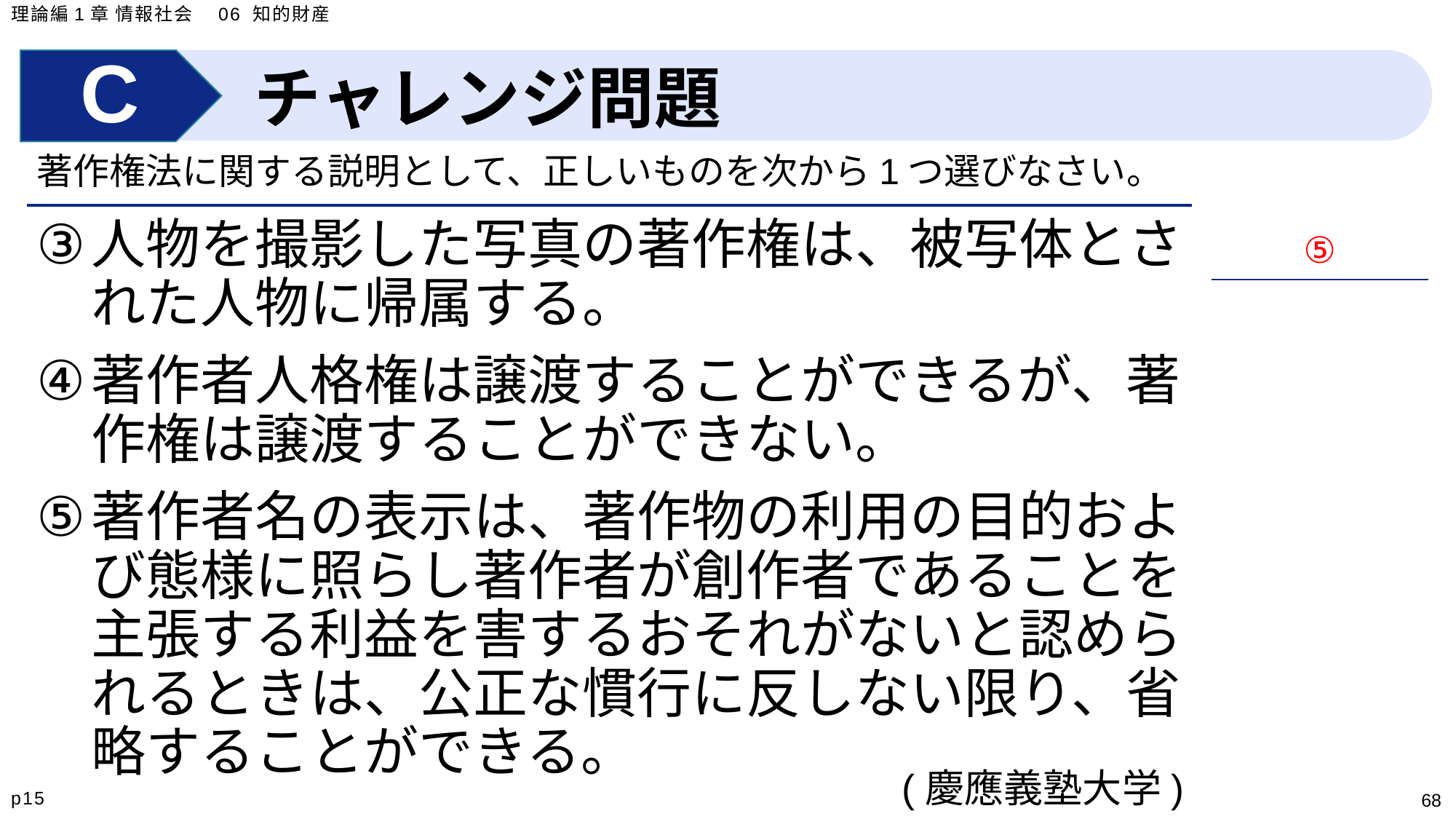

理論編1章 情報社会　06 知的財産
チャレンジ問題
著作権法に関する説明として、正しいものを次から1つ選びなさい。
|  |
| --- |
人物を撮影した写真の著作権は、被写体とされた人物に帰属する。
著作者人格権は譲渡することができるが、著作権は譲渡することができない。
著作者名の表示は、著作物の利用の目的および態様に照らし著作者が創作者であることを主張する利益を害するおそれがないと認められるときは、公正な慣行に反しない限り、省略することができる。
(慶應義塾大学)
⑤
p15
68